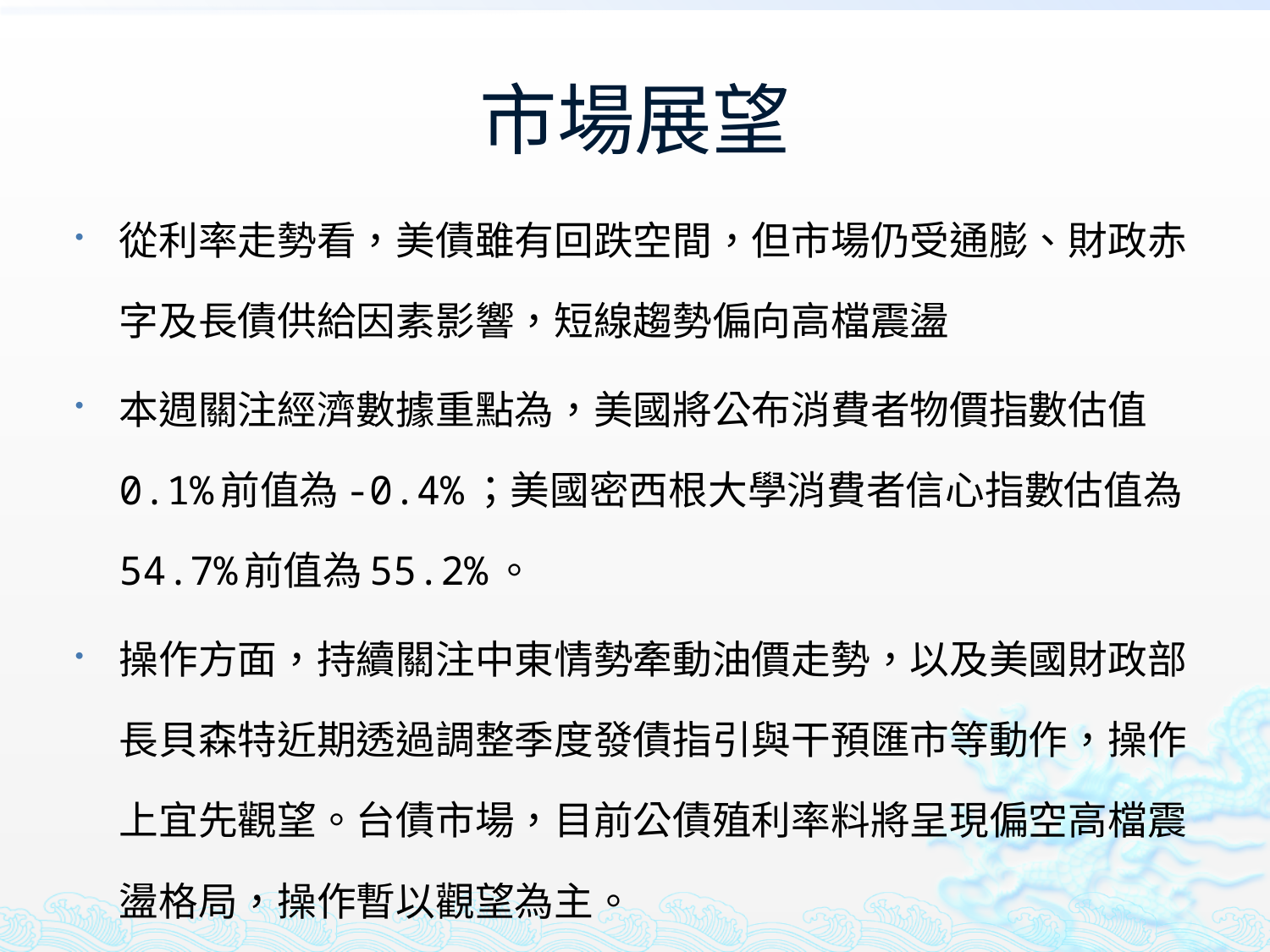

# 市場展望
從利率走勢看，美債雖有回跌空間，但市場仍受通膨、財政赤字及長債供給因素影響，短線趨勢偏向高檔震盪
本週關注經濟數據重點為，美國將公布消費者物價指數估值0.1%前值為-0.4%；美國密西根大學消費者信心指數估值為54.7%前值為55.2%。
操作方面，持續關注中東情勢牽動油價走勢，以及美國財政部長貝森特近期透過調整季度發債指引與干預匯市等動作，操作上宜先觀望。台債市場，目前公債殖利率料將呈現偏空高檔震盪格局，操作暫以觀望為主。